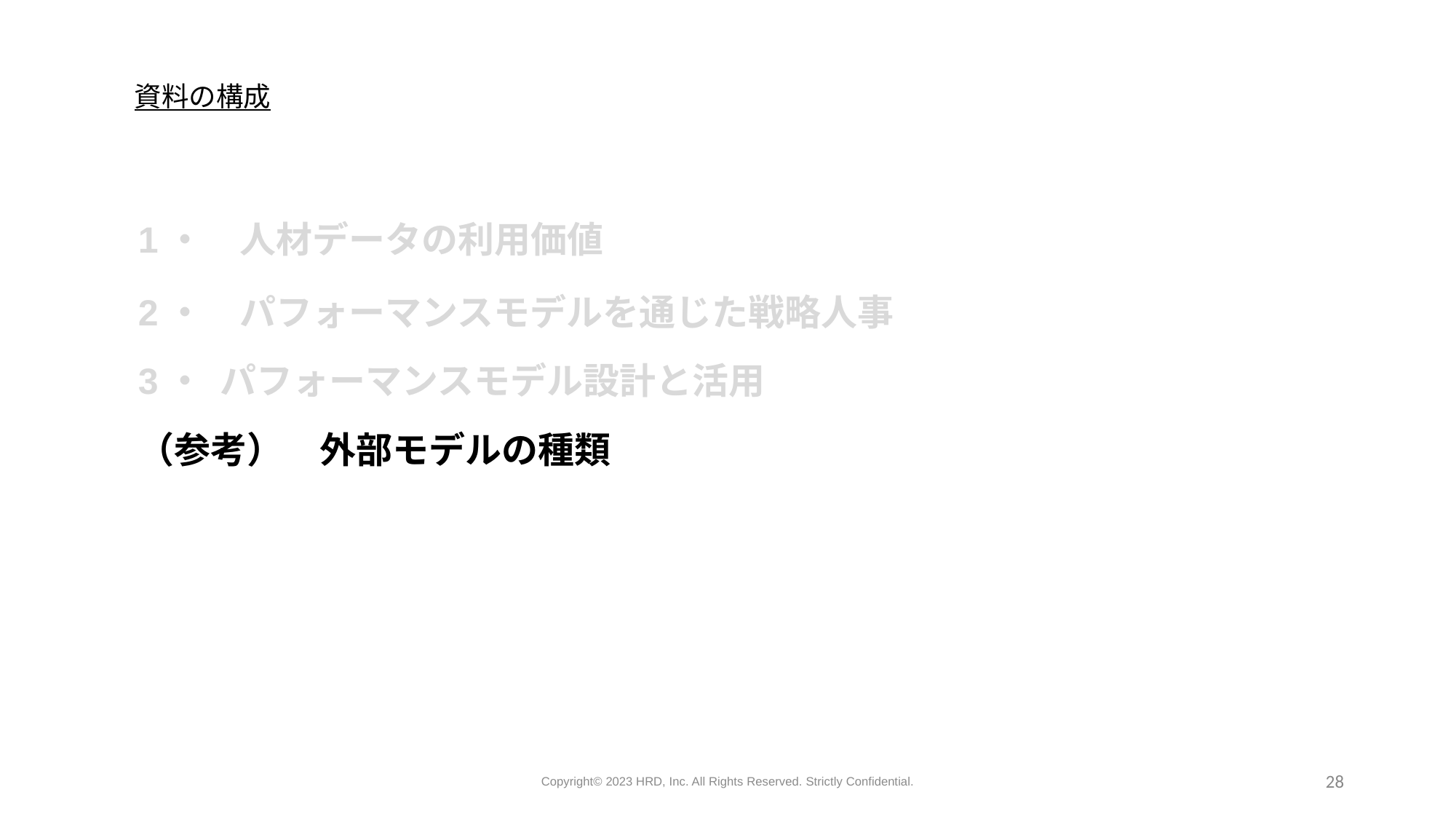

資料の構成

1・　人材データの利用価値

2・　パフォーマンスモデルを通じた戦略人事

3・  パフォーマンスモデル設計と活用

（参考）　外部モデルの種類
Copyright©️ 2023 HRD, Inc. All Rights Reserved. Strictly Confidential.
28